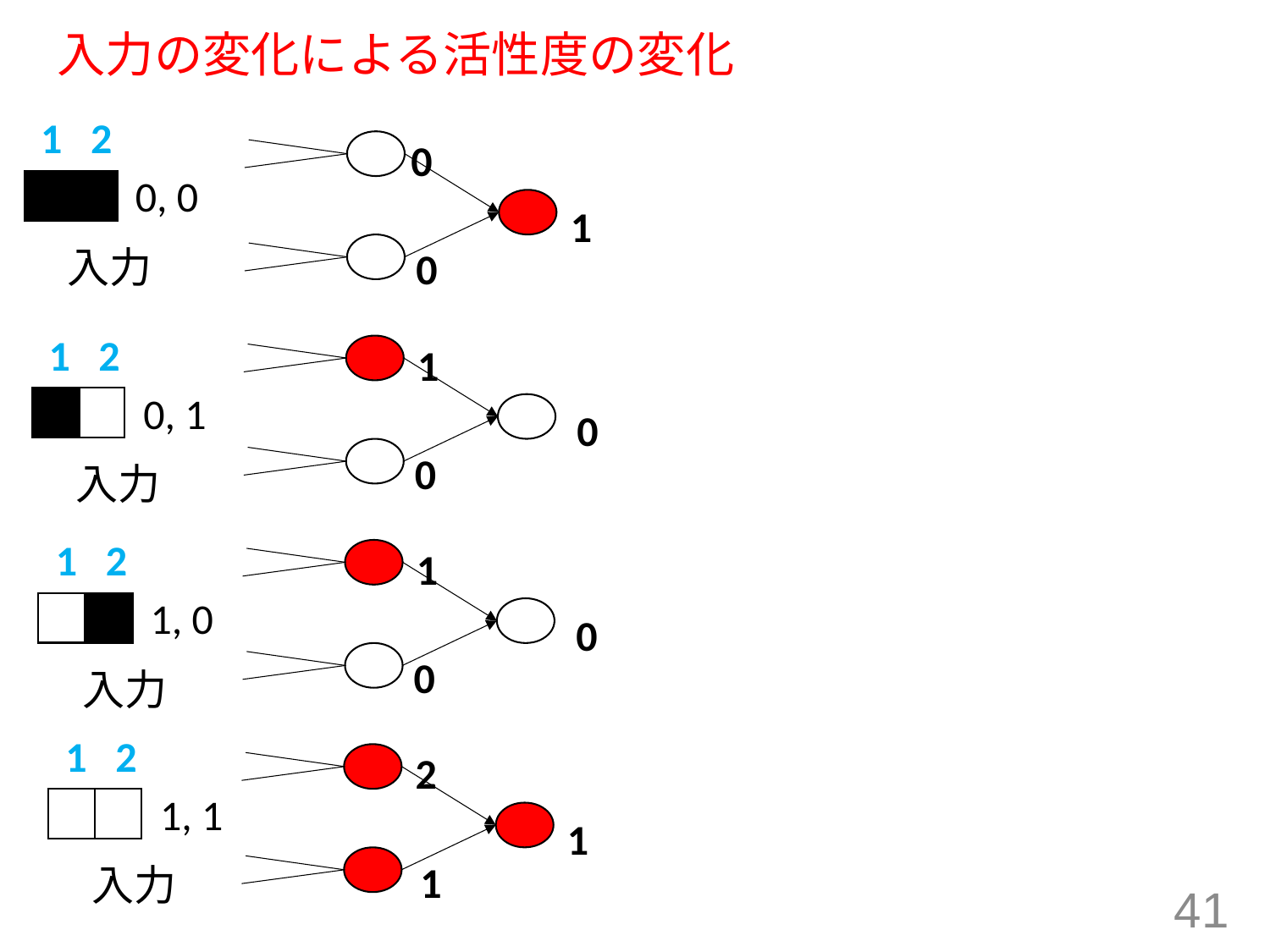

# 入力の変化による活性度の変化
1   2
0

0, 0

1
入力

0
1   2
1

0, 1

0

0
入力
1   2
1

1, 0

0

0
入力
1   2
2

1, 1

1

1
入力
41